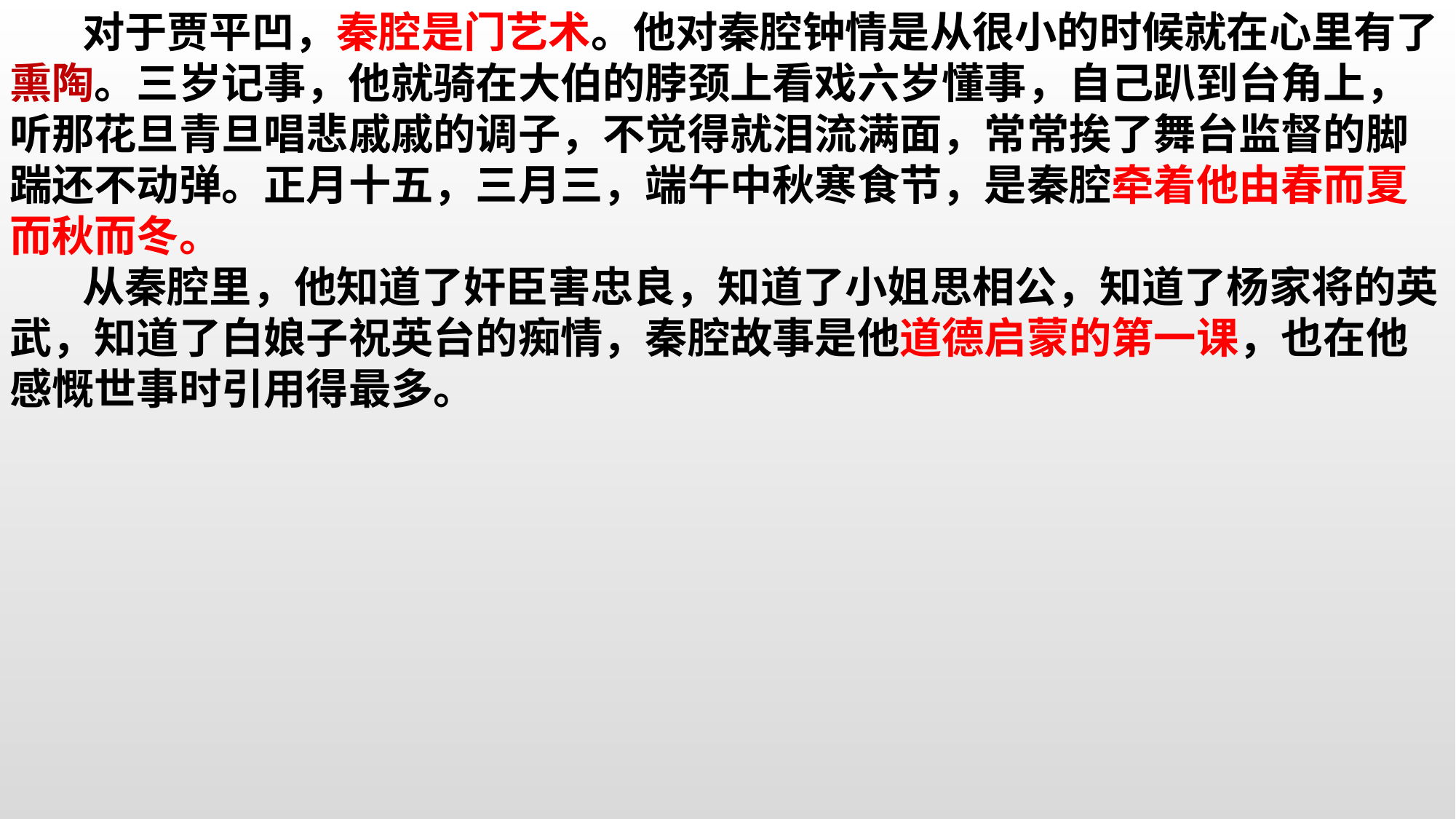

对于贾平凹，秦腔是门艺术。他对秦腔钟情是从很小的时候就在心里有了熏陶。三岁记事，他就骑在大伯的脖颈上看戏六岁懂事，自己趴到台角上，听那花旦青旦唱悲戚戚的调子，不觉得就泪流满面，常常挨了舞台监督的脚踹还不动弹。正月十五，三月三，端午中秋寒食节，是秦腔牵着他由春而夏而秋而冬。
从秦腔里，他知道了奸臣害忠良，知道了小姐思相公，知道了杨家将的英武，知道了白娘子祝英台的痴情，秦腔故事是他道德启蒙的第一课，也在他感慨世事时引用得最多。